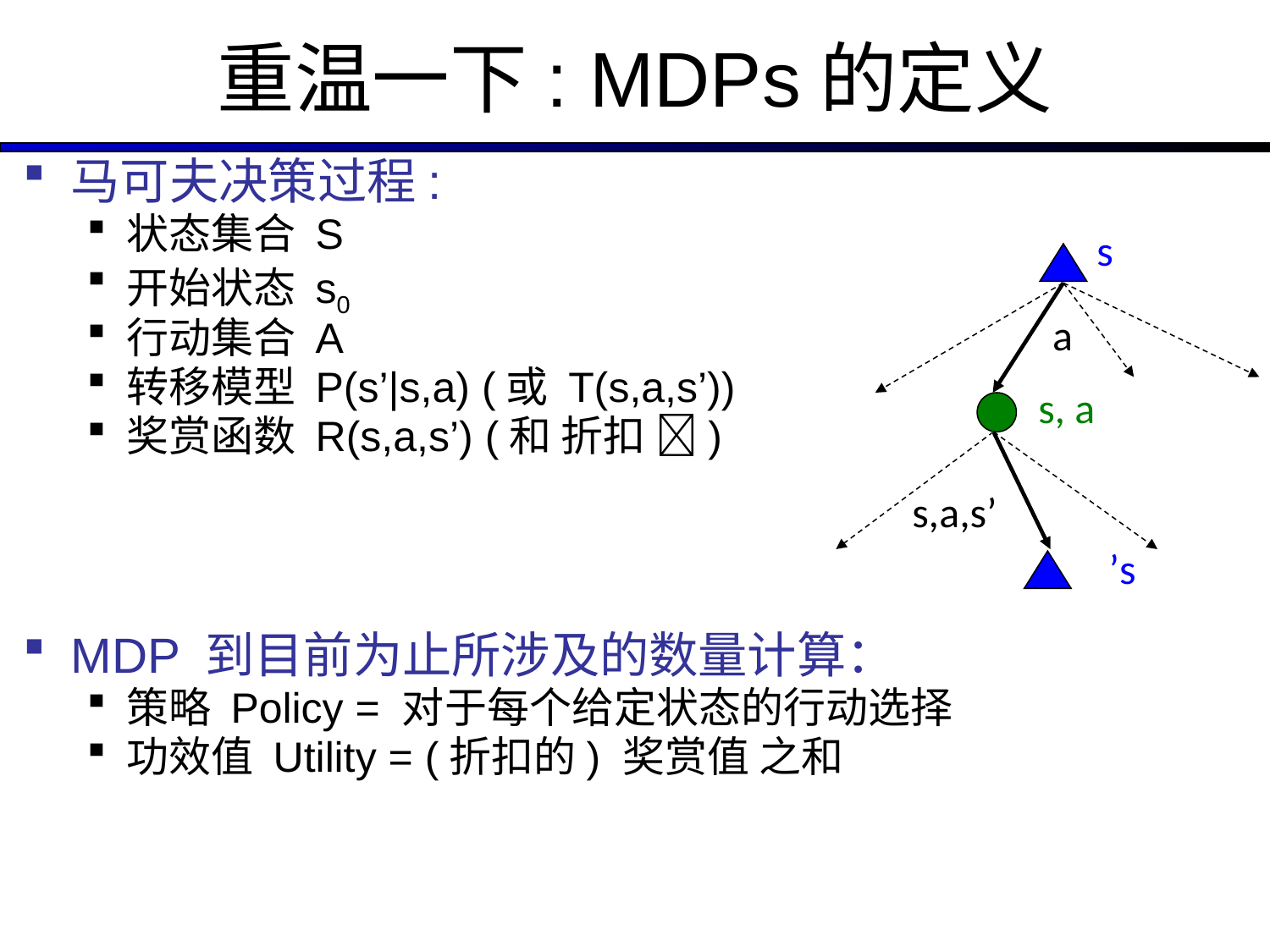

# 重温一下: MDPs的定义
马可夫决策过程:
状态集合 S
开始状态 s0
行动集合 A
转移模型 P(s’|s,a) (或 T(s,a,s’))
奖赏函数 R(s,a,s’) (和 折扣 γ)

MDP 到目前为止所涉及的数量计算：
策略 Policy = 对于每个给定状态的行动选择
功效值 Utility = (折扣的) 奖赏值 之和
s

a
s, a

s,a,s’
s’